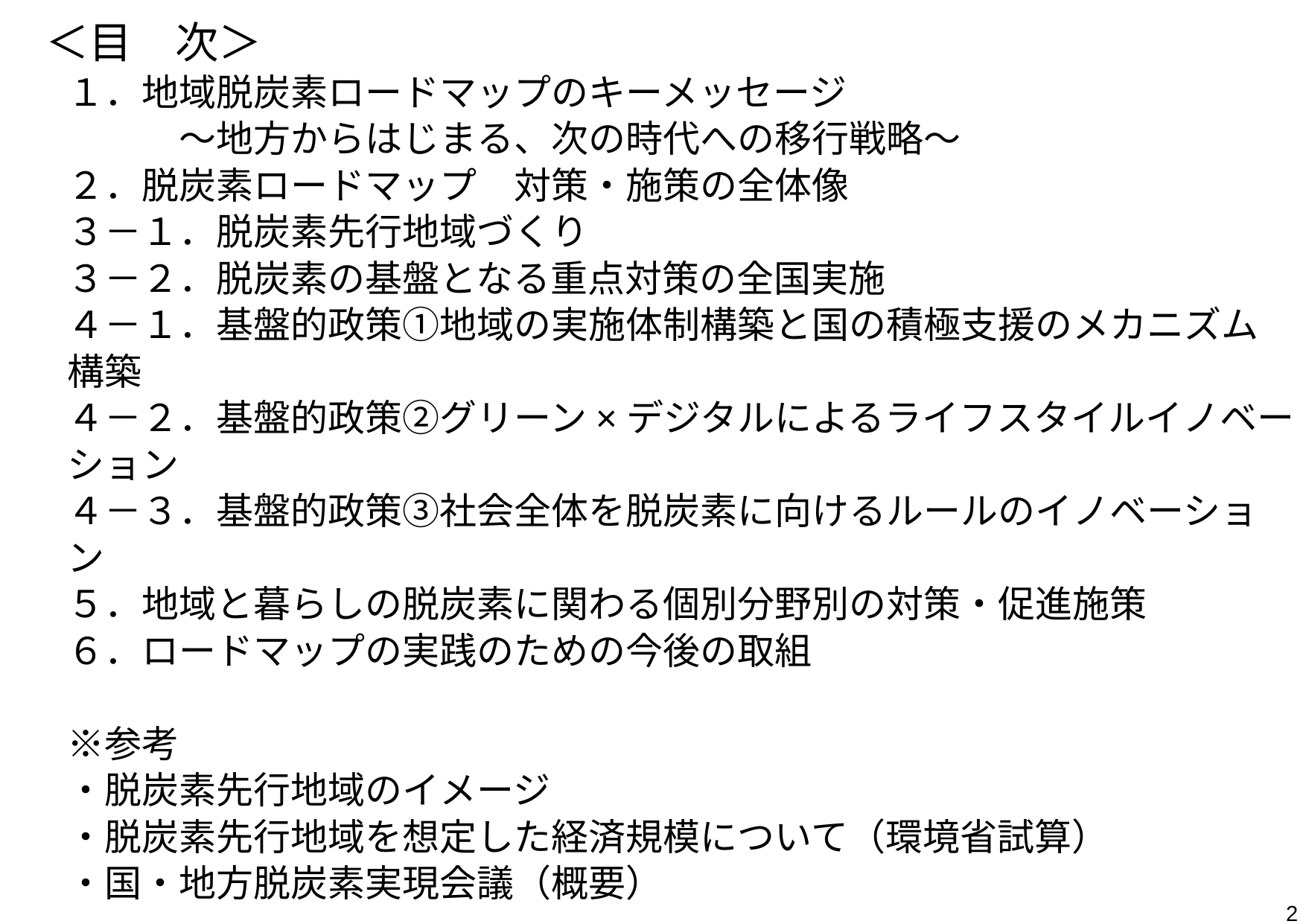

# ＜目　次＞ １．地域脱炭素ロードマップのキーメッセージ 　　　～地方からはじまる、次の時代への移行戦略～ ２．脱炭素ロードマップ　対策・施策の全体像 ３－１．脱炭素先行地域づくり ３－２．脱炭素の基盤となる重点対策の全国実施 ４－１．基盤的政策①地域の実施体制構築と国の積極支援のメカニズム構築 ４－２．基盤的政策②グリーン×デジタルによるライフスタイルイノベーション ４－３．基盤的政策③社会全体を脱炭素に向けるルールのイノベーション ５．地域と暮らしの脱炭素に関わる個別分野別の対策・促進施策 ６．ロードマップの実践のための今後の取組 ※参考 ・脱炭素先行地域のイメージ ・脱炭素先行地域を想定した経済規模について（環境省試算） ・国・地方脱炭素実現会議（概要）